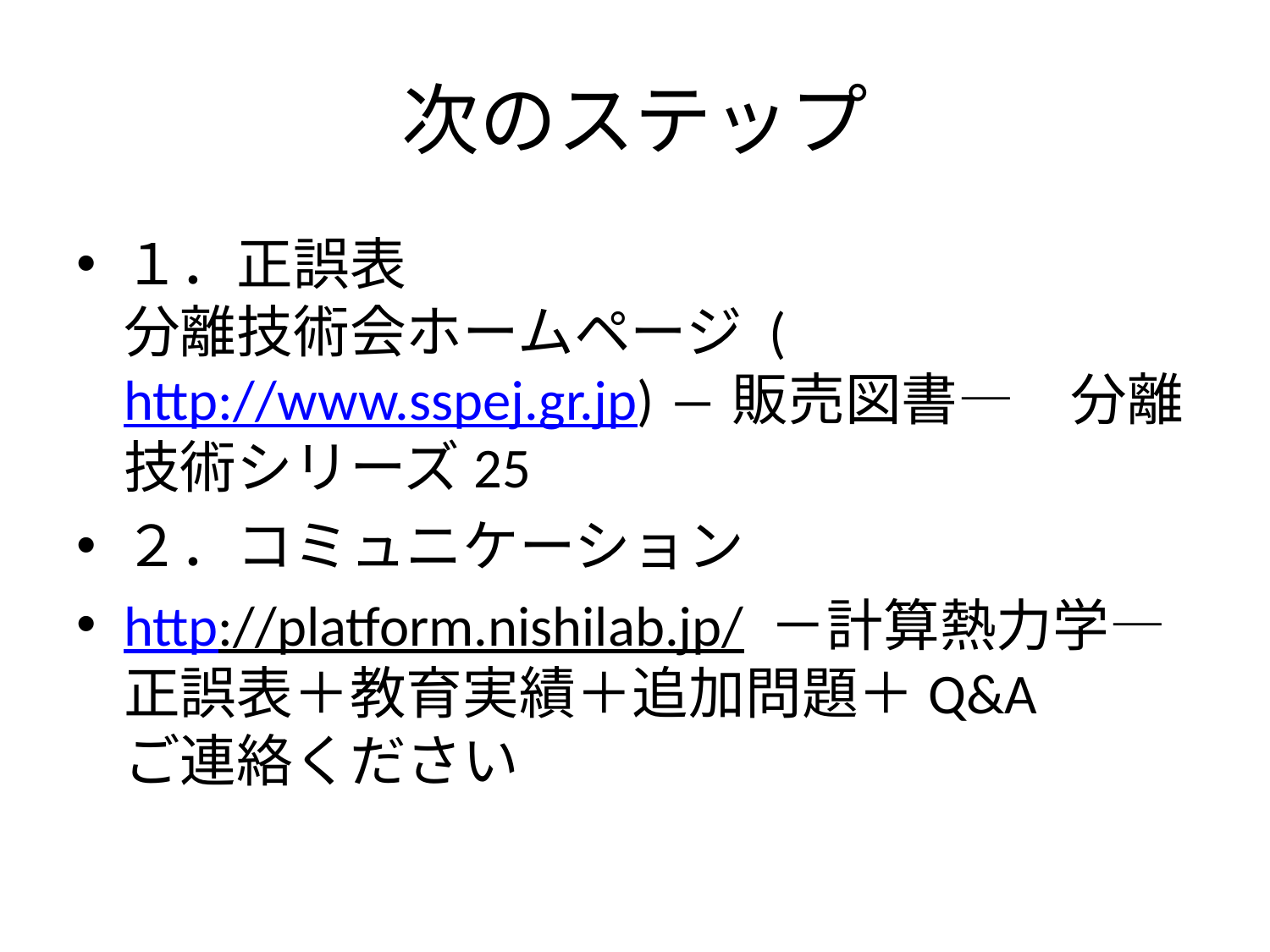

# 次のステップ
１．正誤表
分離技術会ホームページ (http://www.sspej.gr.jp) ―販売図書―　分離技術シリーズ25
２．コミュニケーション
http://platform.nishilab.jp/ －計算熱力学―正誤表＋教育実績＋追加問題＋Q&A
ご連絡ください